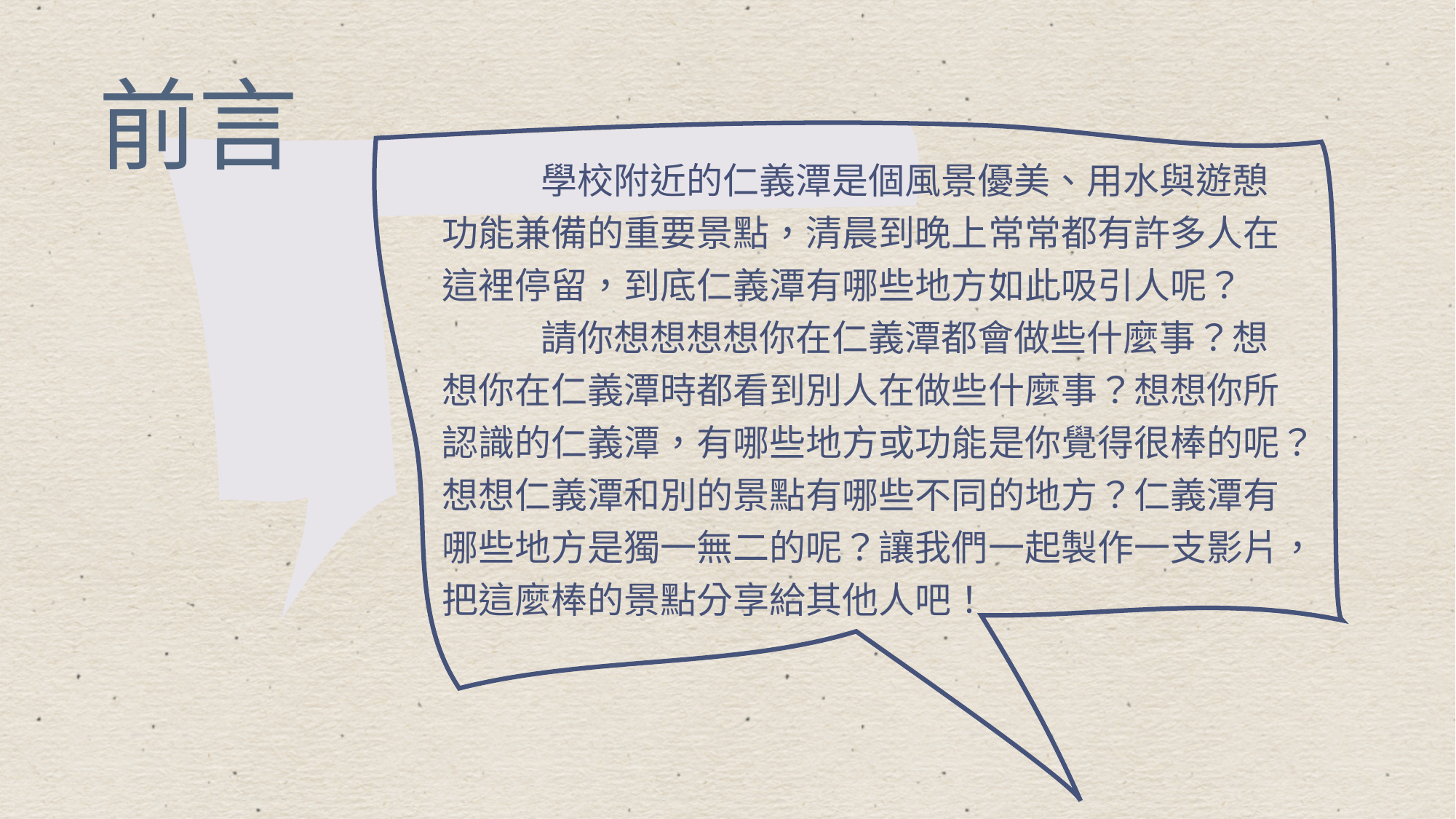

前言

           學校附近的仁義潭是個風景優美、用水與遊憩功能兼備的重要景點，清晨到晚上常常都有許多人在這裡停留，到底仁義潭有哪些地方如此吸引人呢？
           請你想想想想你在仁義潭都會做些什麼事？想想你在仁義潭時都看到別人在做些什麼事？想想你所認識的仁義潭，有哪些地方或功能是你覺得很棒的呢？想想仁義潭和別的景點有哪些不同的地方？仁義潭有哪些地方是獨一無二的呢？讓我們一起製作一支影片，把這麼棒的景點分享給其他人吧！